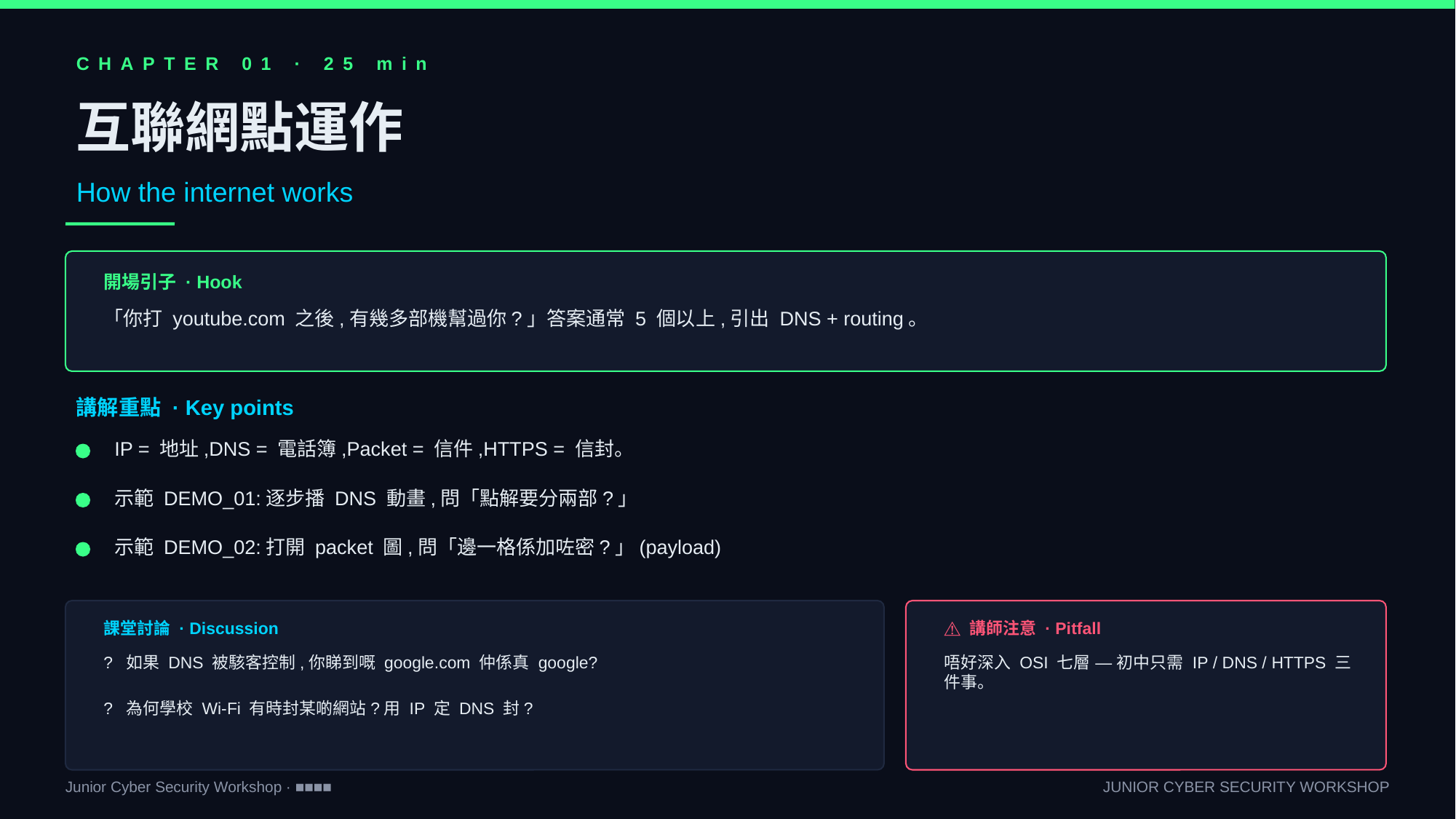

CHAPTER 01 · 25 min
互聯網點運作
How the internet works

開場引子 · Hook
「你打 youtube.com 之後,有幾多部機幫過你?」答案通常 5 個以上,引出 DNS + routing。
講解重點 · Key points
IP = 地址,DNS = 電話簿,Packet = 信件,HTTPS = 信封。

示範 DEMO_01:逐步播 DNS 動畫,問「點解要分兩部?」

示範 DEMO_02:打開 packet 圖,問「邊一格係加咗密?」(payload)

課堂討論 · Discussion
⚠ 講師注意 · Pitfall
?  如果 DNS 被駭客控制,你睇到嘅 google.com 仲係真 google?
唔好深入 OSI 七層 — 初中只需 IP / DNS / HTTPS 三件事。
?  為何學校 Wi-Fi 有時封某啲網站?用 IP 定 DNS 封?